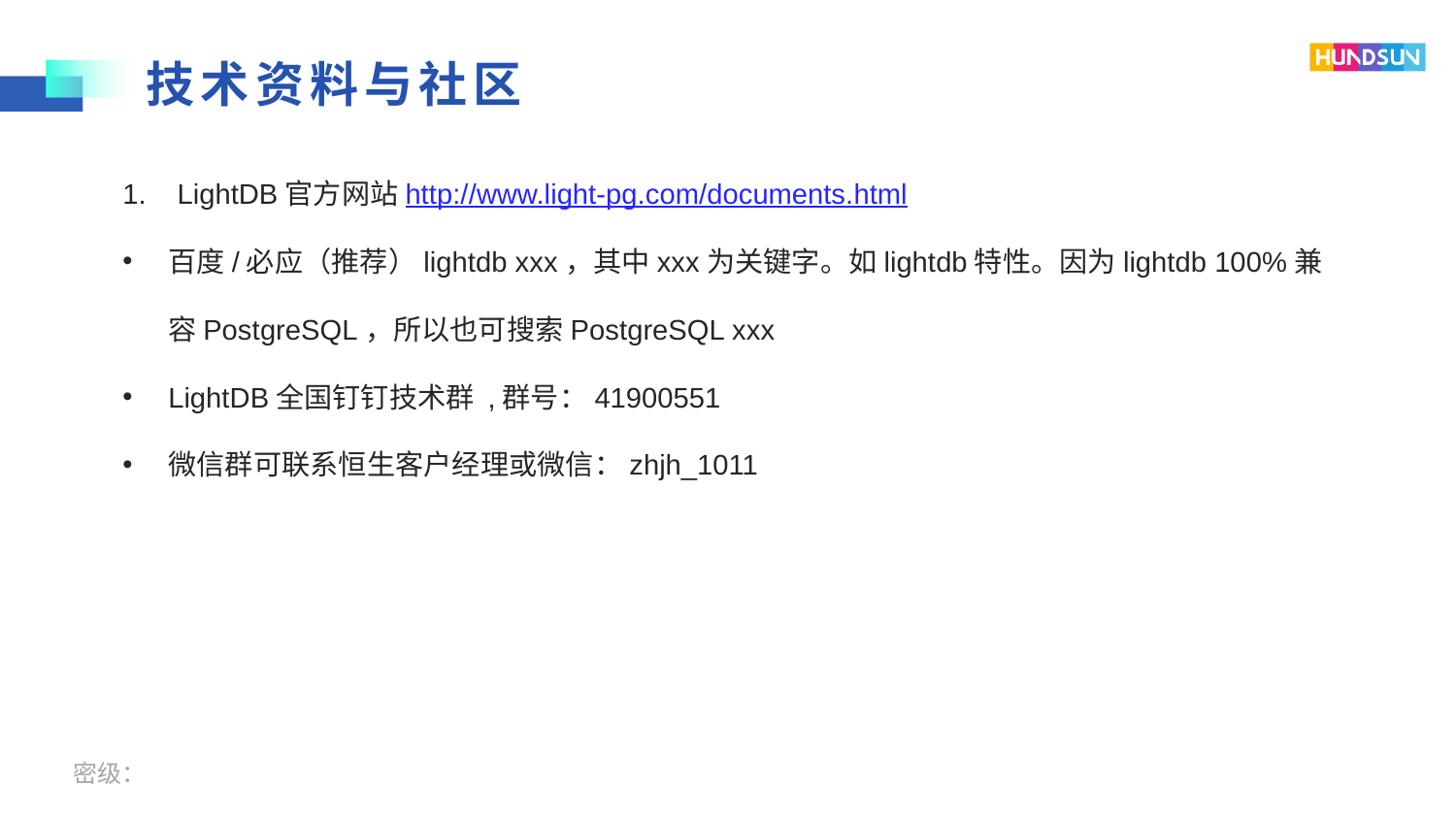

技术资料与社区
LightDB官方网站http://www.light-pg.com/documents.html
百度/必应（推荐）lightdb xxx，其中xxx为关键字。如lightdb特性。因为lightdb 100%兼容PostgreSQL，所以也可搜索PostgreSQL xxx
LightDB全国钉钉技术群 ,群号：41900551
微信群可联系恒生客户经理或微信：zhjh_1011